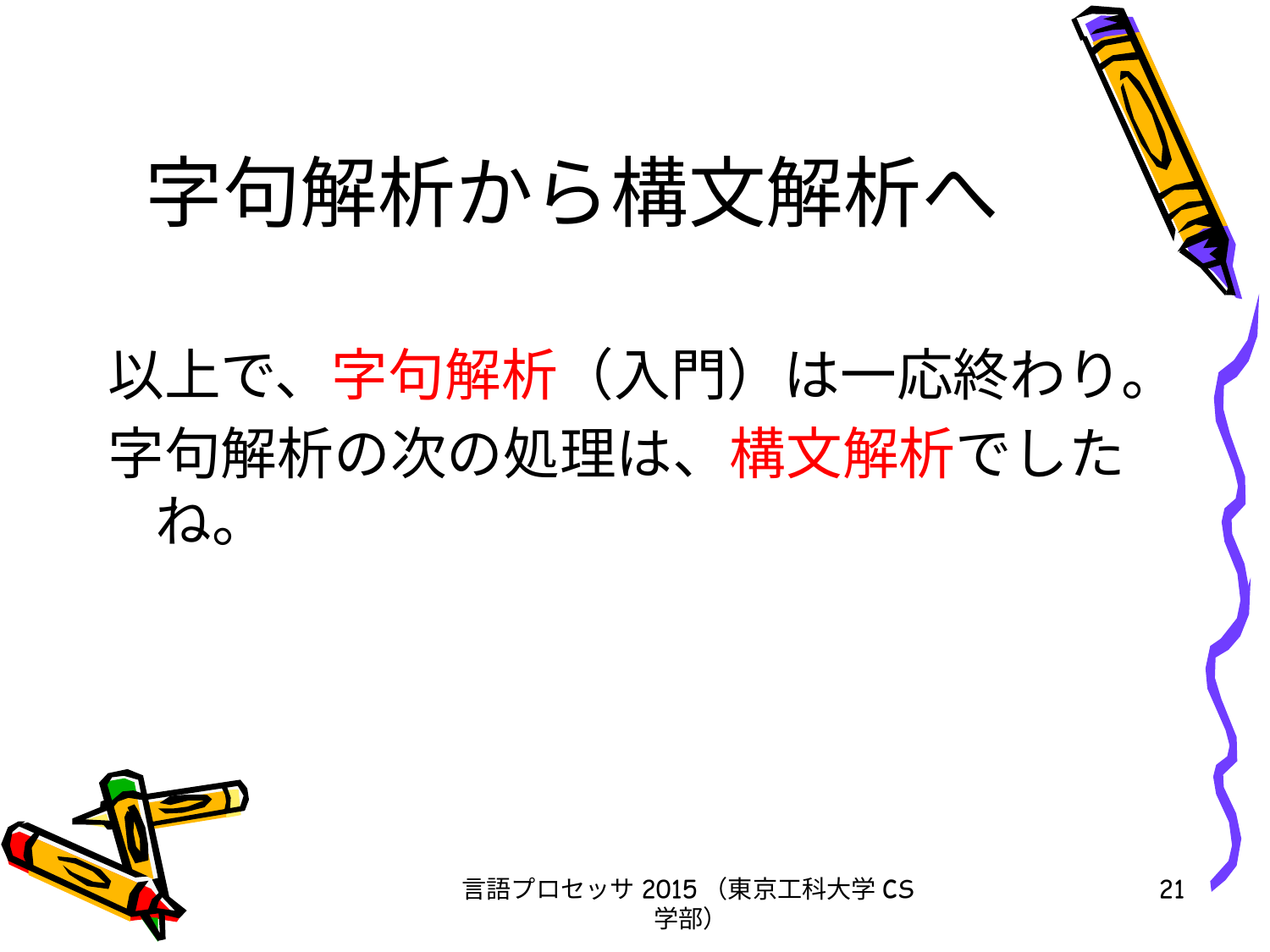

# 字句解析から構文解析へ

以上で、字句解析（入門）は一応終わり。
字句解析の次の処理は、構文解析でしたね。
言語プロセッサ2015（東京工科大学CS学部）
21